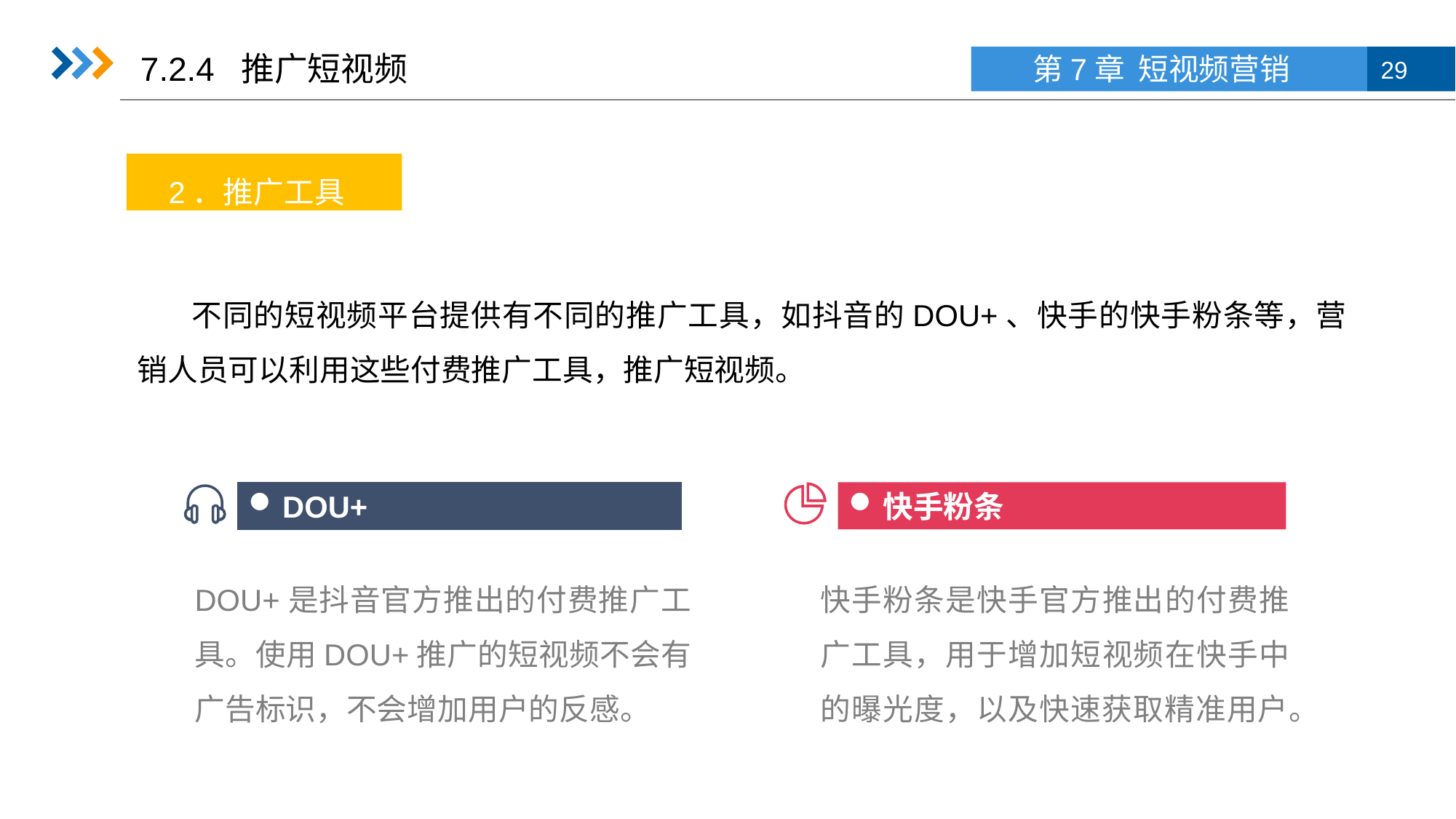

7.2.4  推广短视频
2．推广工具
不同的短视频平台提供有不同的推广工具，如抖音的DOU+、快手的快手粉条等，营销人员可以利用这些付费推广工具，推广短视频。
DOU+

快手粉条

DOU+是抖音官方推出的付费推广工具。使用DOU+推广的短视频不会有广告标识，不会增加用户的反感。
快手粉条是快手官方推出的付费推广工具，用于增加短视频在快手中的曝光度，以及快速获取精准用户。